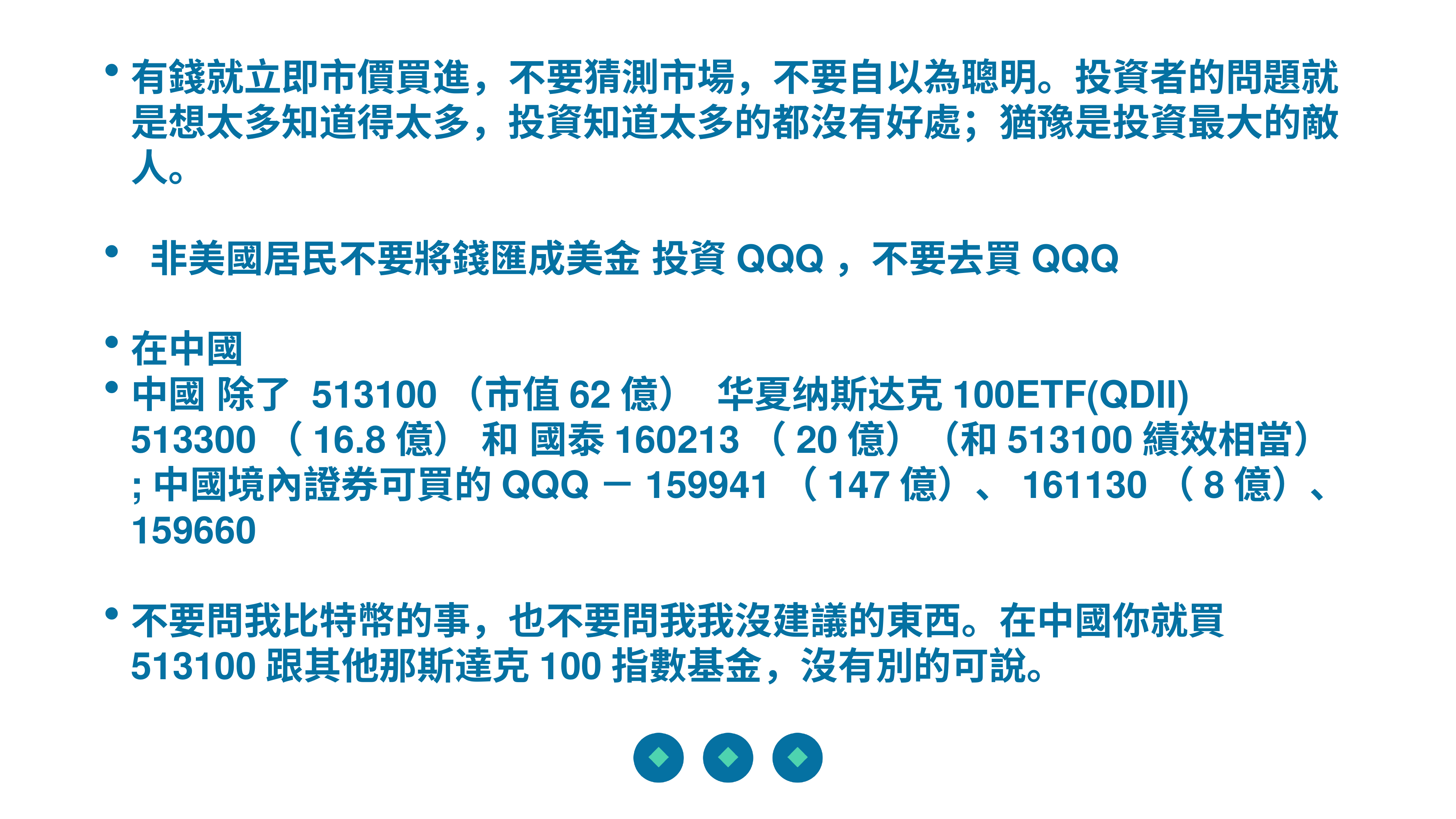

有錢就立即市價買進，不要猜測市場，不要自以為聰明。投資者的問題就是想太多知道得太多，投資知道太多的都沒有好處；猶豫是投資最大的敵人。

 非美國居民不要將錢匯成美金 投資QQQ，不要去買QQQ

在中國
中國 除了 513100（市值62億）  华夏纳斯达克100ETF(QDII) 513300（16.8億） 和 國泰160213（20億）（和513100績效相當）  ;中國境內證券可買的QQQ－159941（147億）、161130（8億）、159660

不要問我比特幣的事，也不要問我我沒建議的東西。在中國你就買513100跟其他那斯達克100指數基金，沒有別的可說。